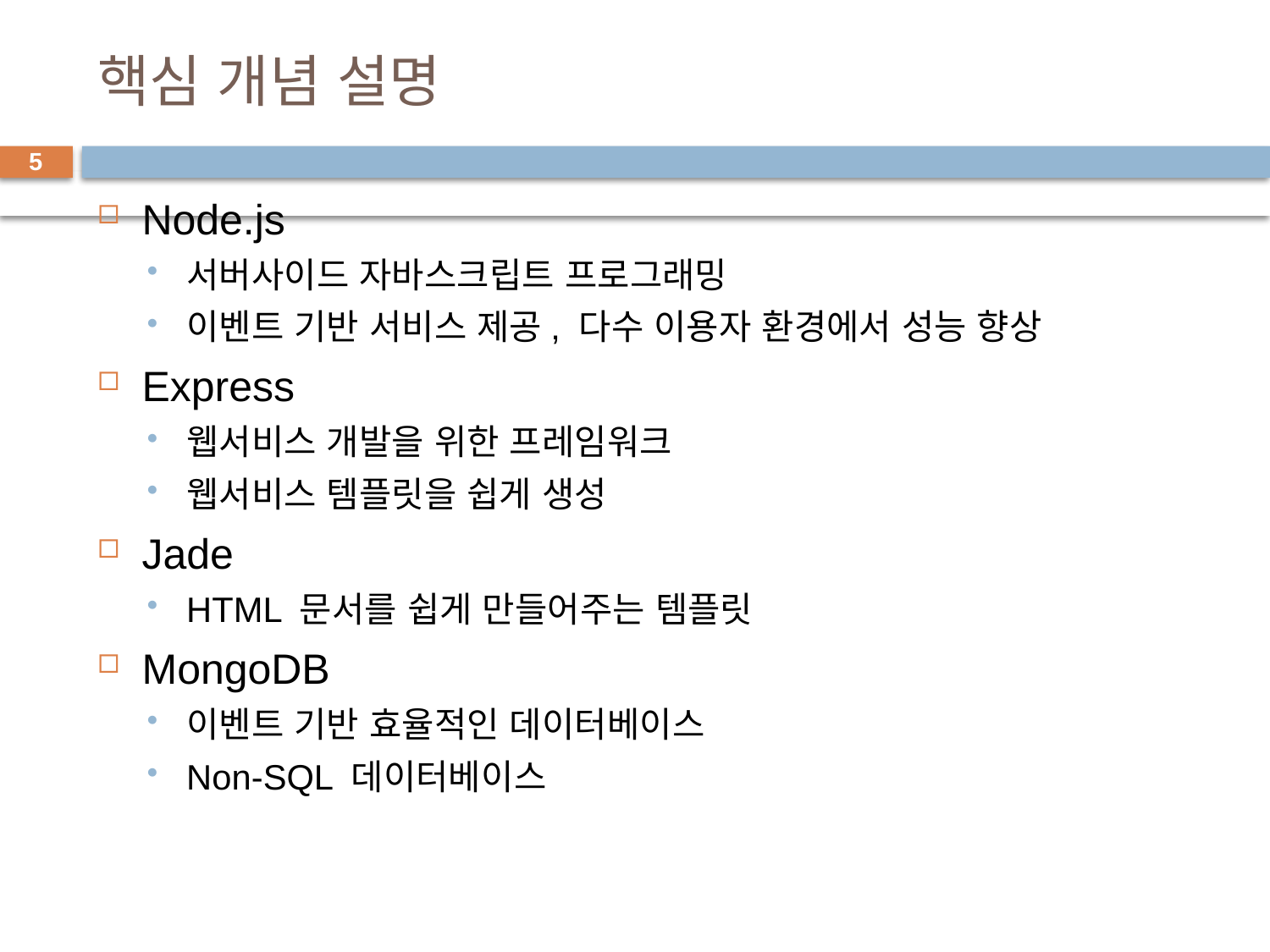

# 핵심 개념 설명
5
Node.js
서버사이드 자바스크립트 프로그래밍
이벤트 기반 서비스 제공, 다수 이용자 환경에서 성능 향상
Express
웹서비스 개발을 위한 프레임워크
웹서비스 템플릿을 쉽게 생성
Jade
HTML 문서를 쉽게 만들어주는 템플릿
MongoDB
이벤트 기반 효율적인 데이터베이스
Non-SQL 데이터베이스